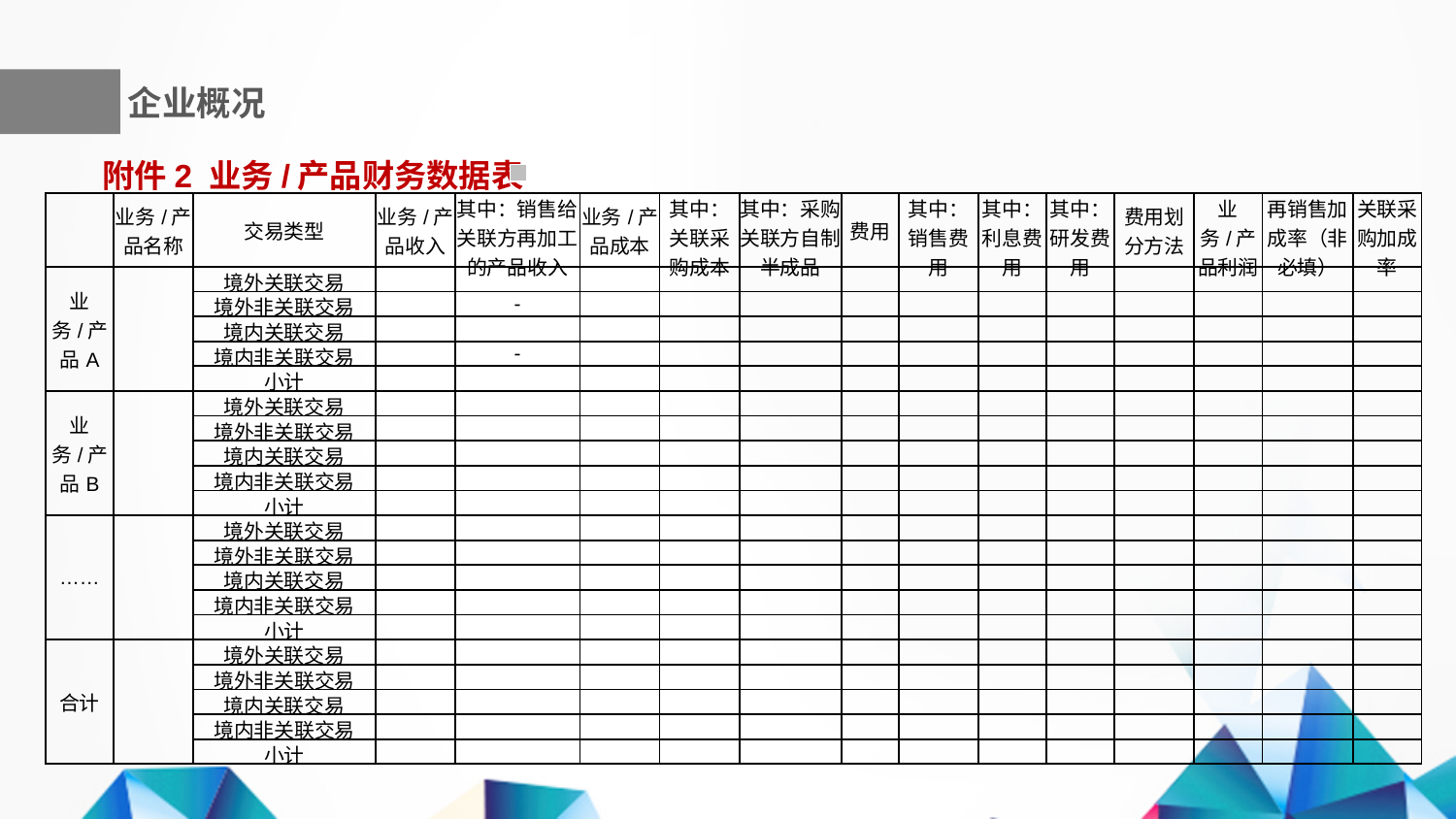

企业概况
附件2 业务/产品财务数据表

|  | 业务/产品名称 | 交易类型 | 业务/产品收入 | 其中：销售给关联方再加工的产品收入 | 业务/产品成本 | 其中：关联采购成本 | 其中：采购关联方自制半成品 | 费用 | 其中：销售费用 | 其中：利息费用 | 其中：研发费用 | 费用划分方法 | 业务/产品利润 | 再销售加成率（非必填） | 关联采购加成率 |
| --- | --- | --- | --- | --- | --- | --- | --- | --- | --- | --- | --- | --- | --- | --- | --- |
| 业务/产品A |  | 境外关联交易 |  |  |  |  |  |  |  |  |  |  |  |  |  |
|  |  | 境外非关联交易 |  | - |  |  |  |  |  |  |  |  |  |  |  |
|  |  | 境内关联交易 |  |  |  |  |  |  |  |  |  |  |  |  |  |
|  |  | 境内非关联交易 |  | - |  |  |  |  |  |  |  |  |  |  |  |
|  |  | 小计 |  |  |  |  |  |  |  |  |  |  |  |  |  |
| 业务/产品B |  | 境外关联交易 |  |  |  |  |  |  |  |  |  |  |  |  |  |
|  |  | 境外非关联交易 |  |  |  |  |  |  |  |  |  |  |  |  |  |
|  |  | 境内关联交易 |  |  |  |  |  |  |  |  |  |  |  |  |  |
|  |  | 境内非关联交易 |  |  |  |  |  |  |  |  |  |  |  |  |  |
|  |  | 小计 |  |  |  |  |  |  |  |  |  |  |  |  |  |
| …… |  | 境外关联交易 |  |  |  |  |  |  |  |  |  |  |  |  |  |
|  |  | 境外非关联交易 |  |  |  |  |  |  |  |  |  |  |  |  |  |
|  |  | 境内关联交易 |  |  |  |  |  |  |  |  |  |  |  |  |  |
|  |  | 境内非关联交易 |  |  |  |  |  |  |  |  |  |  |  |  |  |
|  |  | 小计 |  |  |  |  |  |  |  |  |  |  |  |  |  |
| 合计 |  | 境外关联交易 |  |  |  |  |  |  |  |  |  |  |  |  |  |
|  |  | 境外非关联交易 |  |  |  |  |  |  |  |  |  |  |  |  |  |
|  |  | 境内关联交易 |  |  |  |  |  |  |  |  |  |  |  |  |  |
|  |  | 境内非关联交易 |  |  |  |  |  |  |  |  |  |  |  |  |  |
|  |  | 小计 |  |  |  |  |  |  |  |  |  |  |  |  |  |